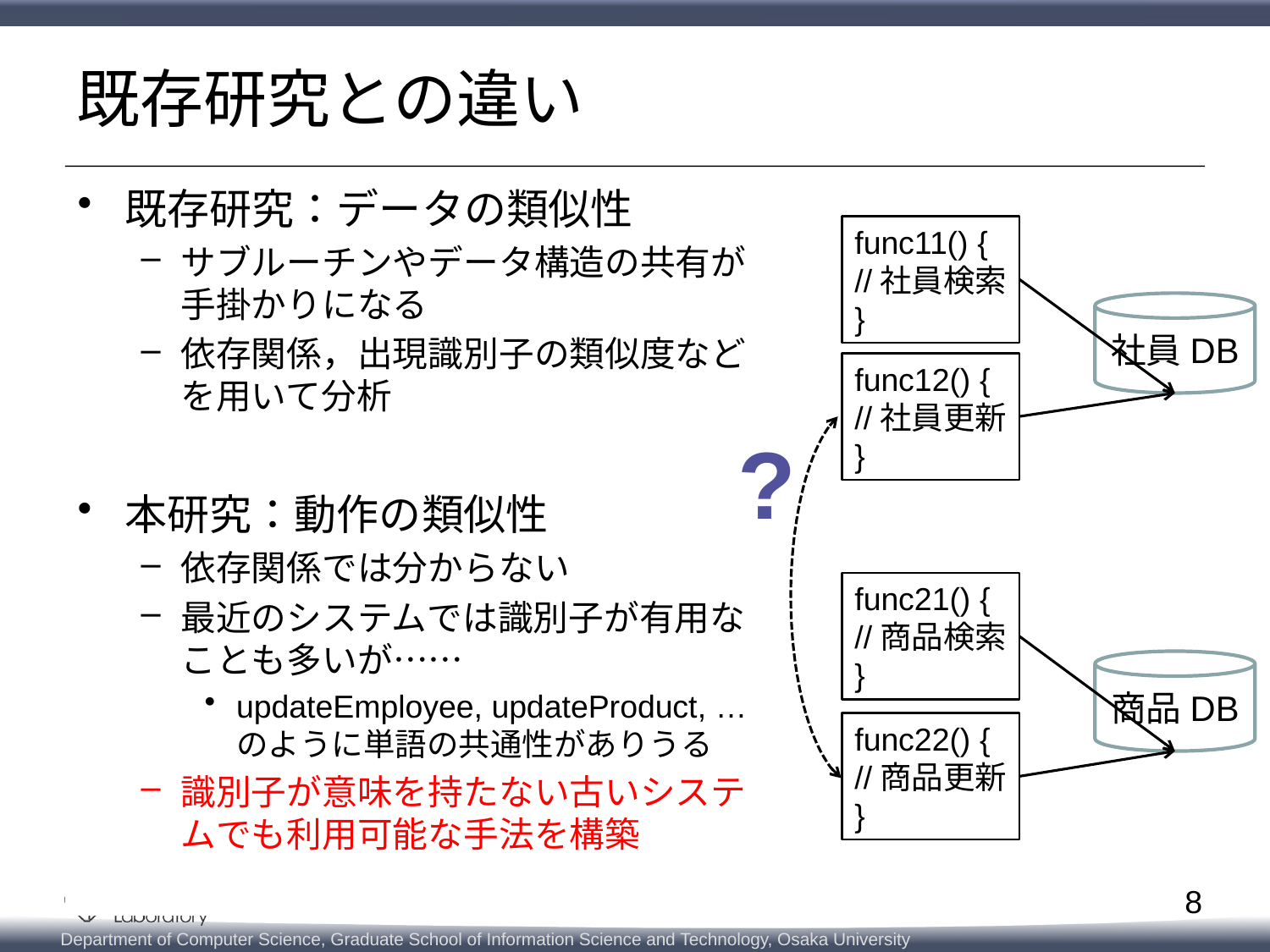

# 既存研究との違い
既存研究：データの類似性
サブルーチンやデータ構造の共有が手掛かりになる
依存関係，出現識別子の類似度などを用いて分析

本研究：動作の類似性
依存関係では分からない
最近のシステムでは識別子が有用なことも多いが……
updateEmployee, updateProduct, …のように単語の共通性がありうる
識別子が意味を持たない古いシステムでも利用可能な手法を構築
func11() {
//社員検索
}
社員DB
func12() {
//社員更新
}

?
func21() {
//商品検索
}
商品DB
func22() {
//商品更新
}
8